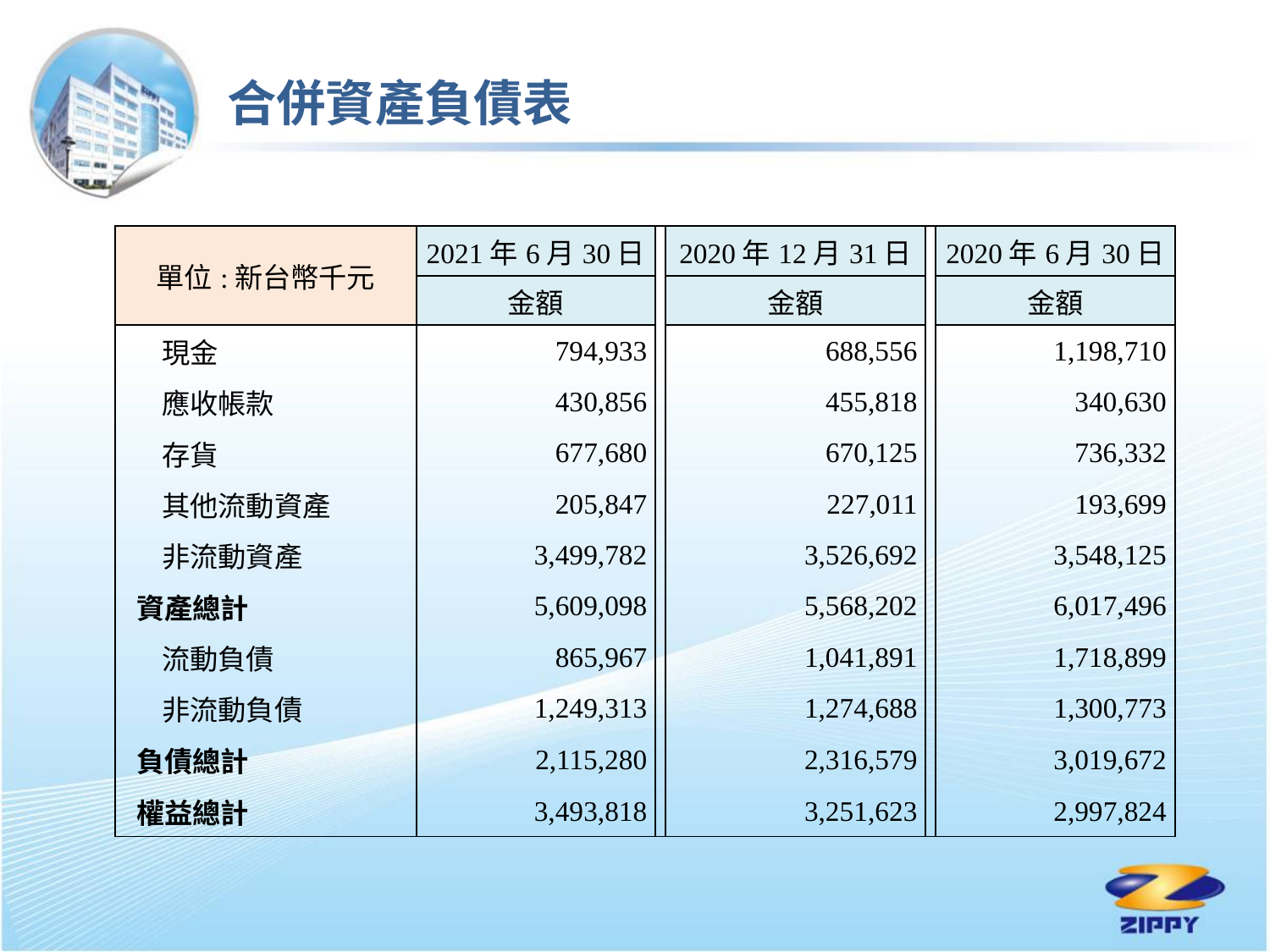

合併資產負債表

| 單位:新台幣千元 | 2021年6月30日 |  | 2020年12月31日 |  | 2020年6月30日 |
| --- | --- | --- | --- | --- | --- |
|  | 金額 |  | 金額 |  | 金額 |
| 現金 | 794,933 |  | 688,556 |  | 1,198,710 |
| 應收帳款 | 430,856 |  | 455,818 |  | 340,630 |
| 存貨 | 677,680 |  | 670,125 |  | 736,332 |
| 其他流動資產 | 205,847 |  | 227,011 |  | 193,699 |
| 非流動資產 | 3,499,782 |  | 3,526,692 |  | 3,548,125 |
| 資產總計 | 5,609,098 |  | 5,568,202 |  | 6,017,496 |
| 流動負債 | 865,967 |  | 1,041,891 |  | 1,718,899 |
| 非流動負債 | 1,249,313 |  | 1,274,688 |  | 1,300,773 |
| 負債總計 | 2,115,280 |  | 2,316,579 |  | 3,019,672 |
| 權益總計 | 3,493,818 |  | 3,251,623 |  | 2,997,824 |